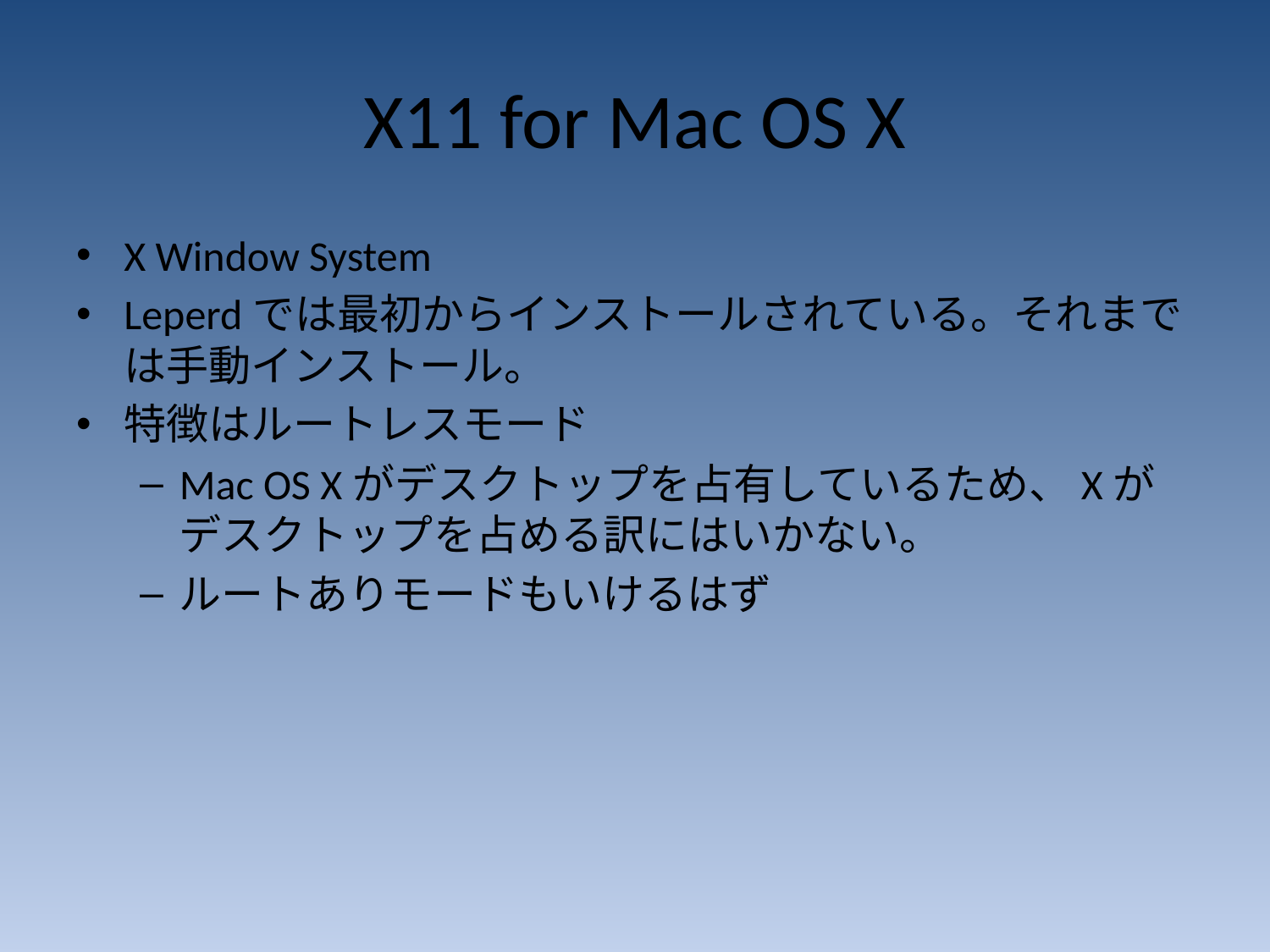

# X11 for Mac OS X
X Window System
Leperdでは最初からインストールされている。それまでは手動インストール。
特徴はルートレスモード
Mac OS Xがデスクトップを占有しているため、Xがデスクトップを占める訳にはいかない。
ルートありモードもいけるはず